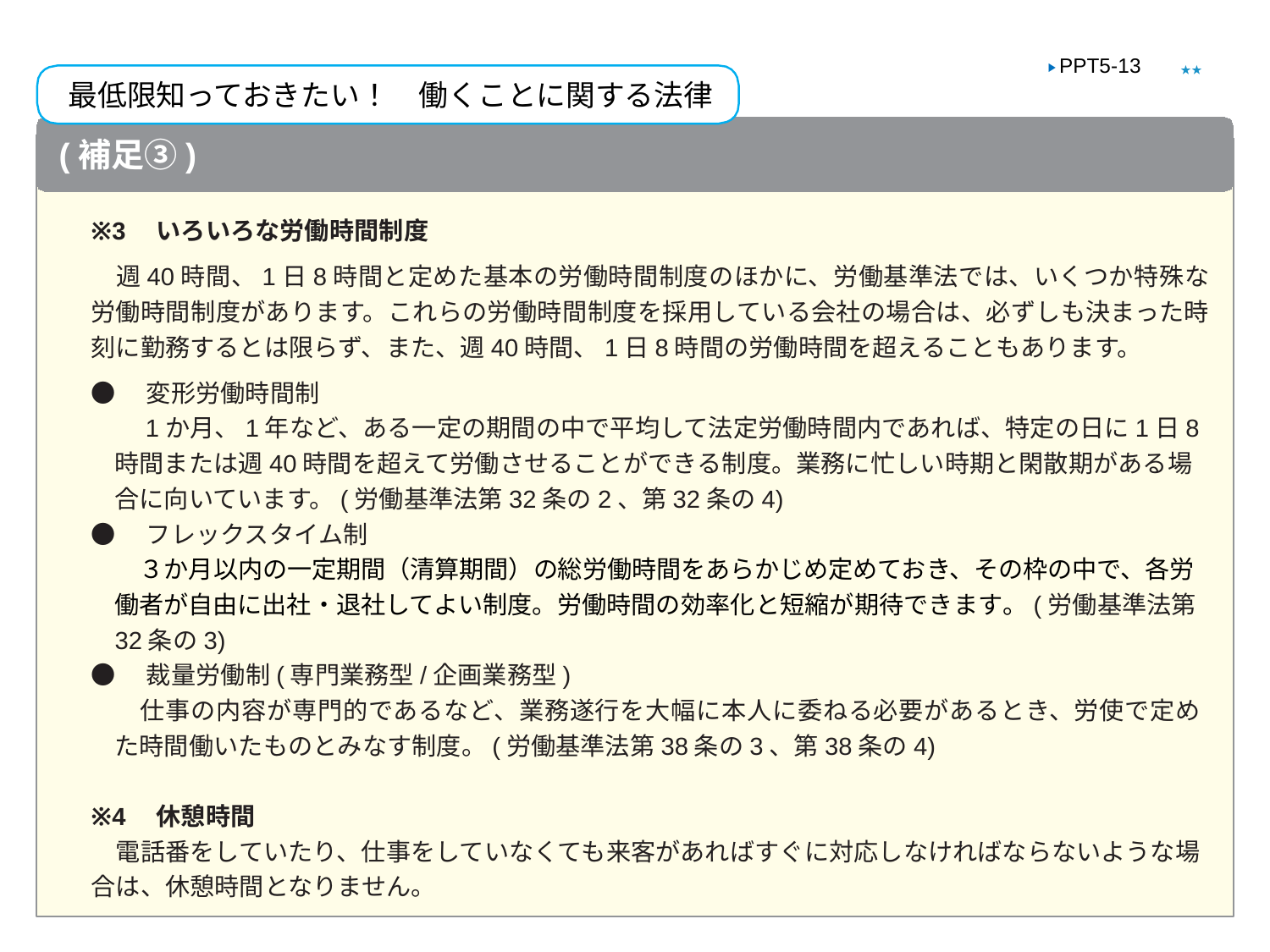

★★
▶ PPT5-13

最低限知っておきたい！　働くことに関する法律

(補足③)

※3　いろいろな労働時間制度
　週40時間、1日8時間と定めた基本の労働時間制度のほかに、労働基準法では、いくつか特殊な労働時間制度があります。これらの労働時間制度を採用している会社の場合は、必ずしも決まった時刻に勤務するとは限らず、また、週40時間、1日8時間の労働時間を超えることもあります。
●　変形労働時間制
　1か月、1年など、ある一定の期間の中で平均して法定労働時間内であれば、特定の日に1日8時間または週40時間を超えて労働させることができる制度。業務に忙しい時期と閑散期がある場合に向いています。(労働基準法第32条の2、第32条の4)
●　フレックスタイム制
　３か月以内の一定期間（清算期間）の総労働時間をあらかじめ定めておき、その枠の中で、各労働者が自由に出社・退社してよい制度。労働時間の効率化と短縮が期待できます。(労働基準法第32条の3)
●　裁量労働制(専門業務型/企画業務型)
　仕事の内容が専門的であるなど、業務遂行を大幅に本人に委ねる必要があるとき、労使で定めた時間働いたものとみなす制度。(労働基準法第38条の3、第38条の4)

※4　休憩時間
　電話番をしていたり、仕事をしていなくても来客があればすぐに対応しなければならないような場合は、休憩時間となりません。